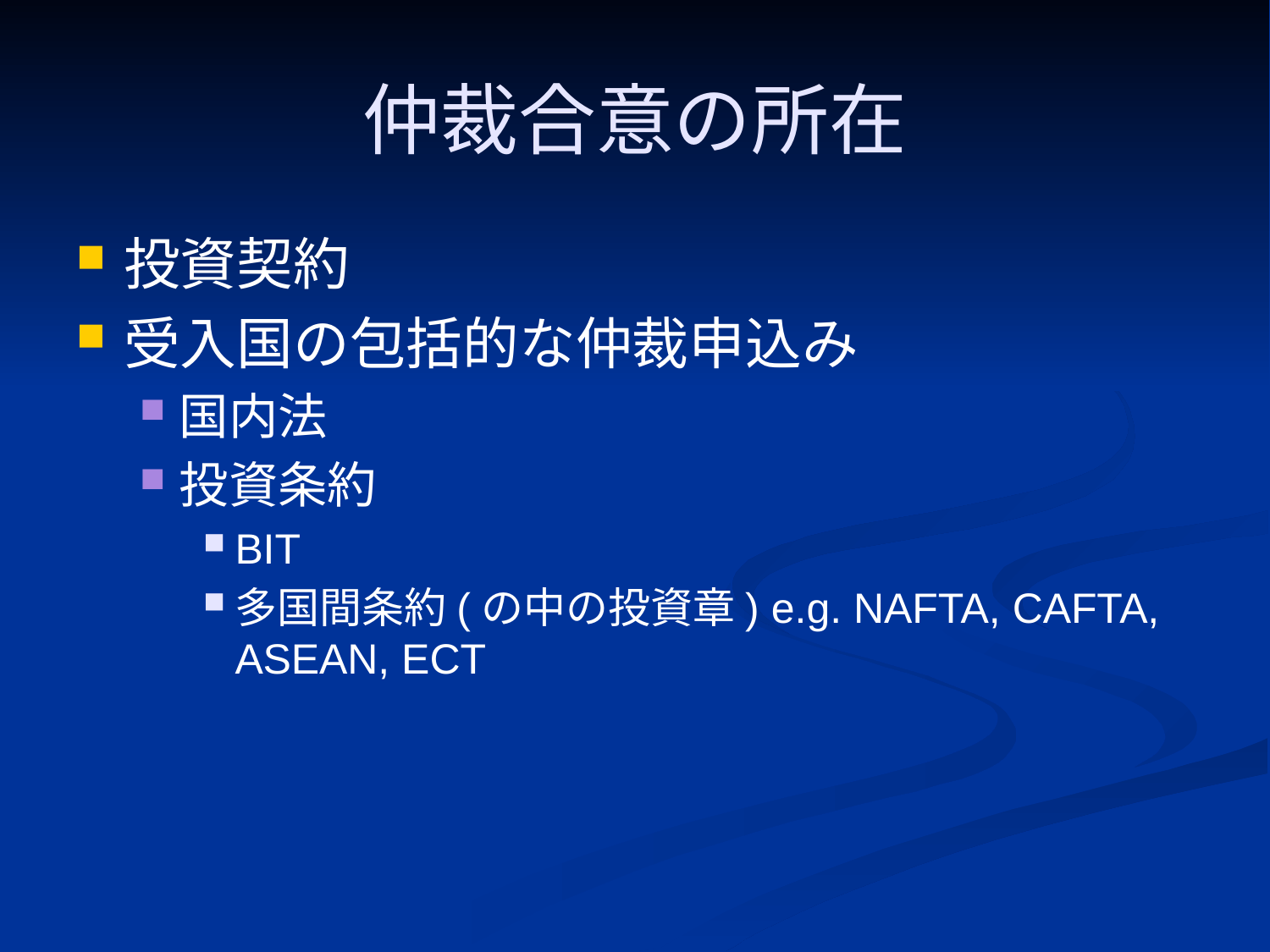

# 仲裁合意の所在
投資契約
受入国の包括的な仲裁申込み
国内法
投資条約
BIT
多国間条約(の中の投資章) e.g. NAFTA, CAFTA, ASEAN, ECT